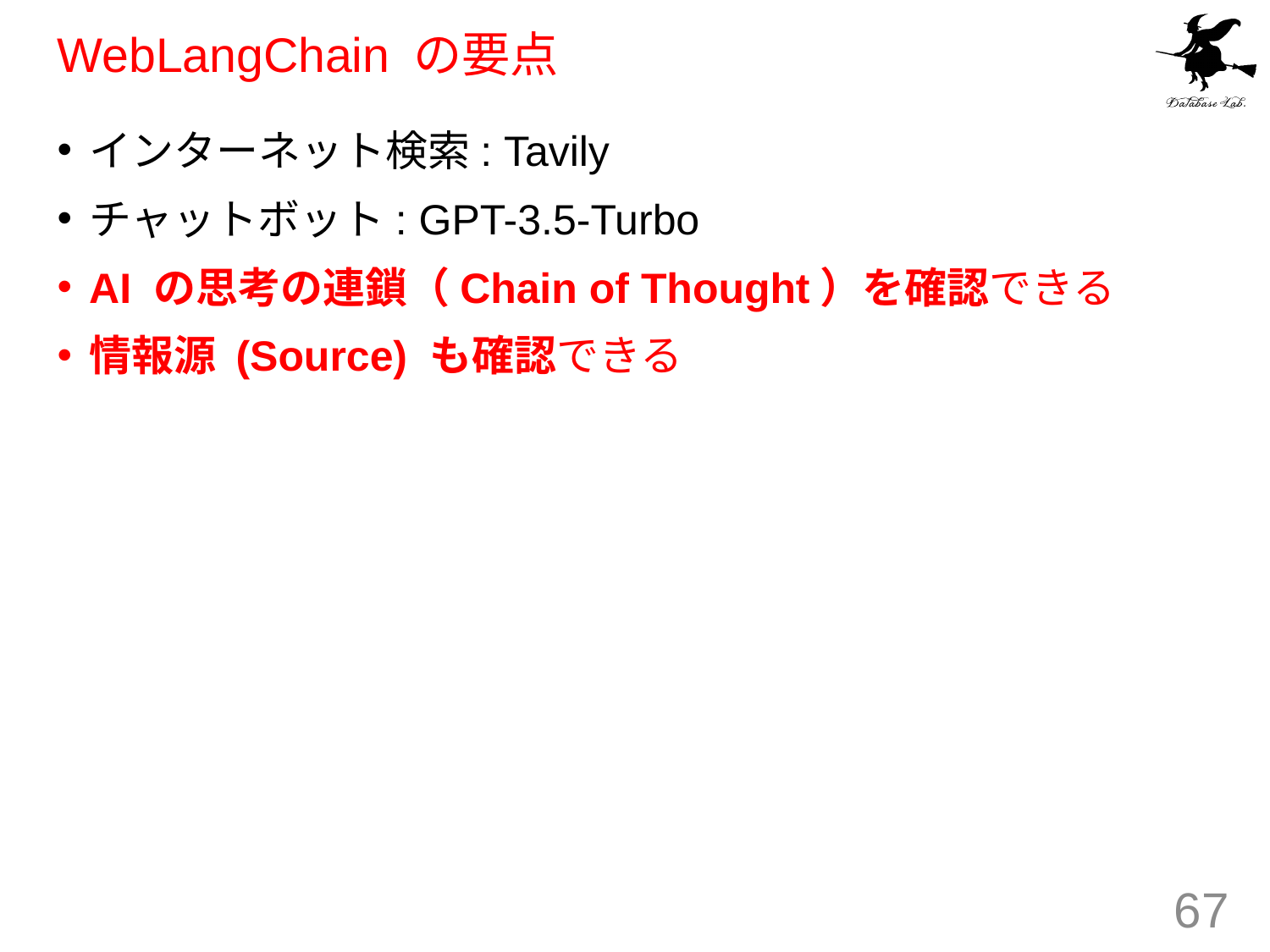

# WebLangChain の要点
インターネット検索: Tavily
チャットボット: GPT-3.5-Turbo
AI の思考の連鎖（Chain of Thought）を確認できる
情報源 (Source) も確認できる
67